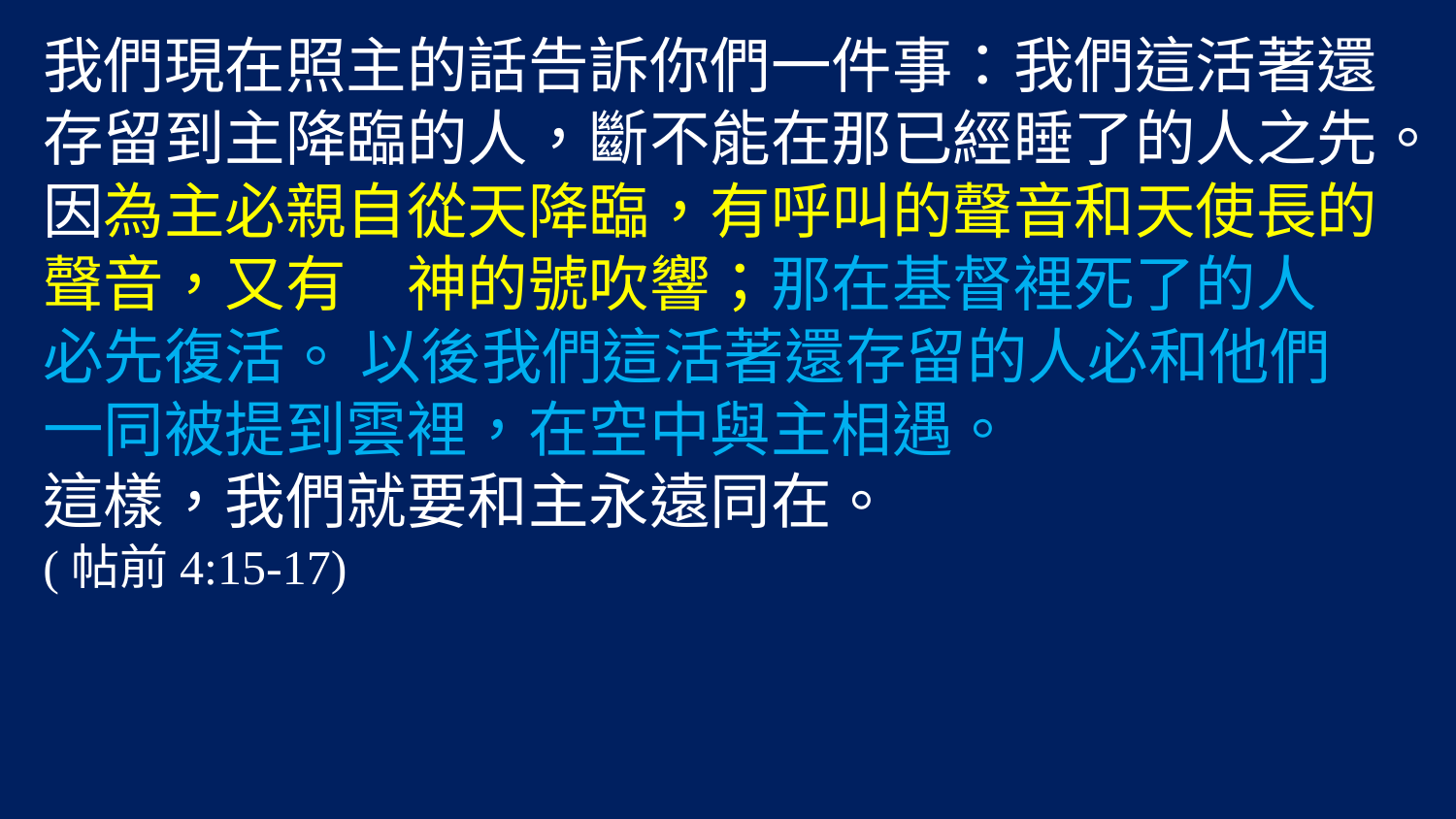

我們現在照主的話告訴你們一件事：我們這活著還
存留到主降臨的人，斷不能在那已經睡了的人之先。 因為主必親自從天降臨，有呼叫的聲音和天使長的
聲音，又有　神的號吹響；那在基督裡死了的人
必先復活。 以後我們這活著還存留的人必和他們
一同被提到雲裡，在空中與主相遇。
這樣，我們就要和主永遠同在。
(帖前4:15-17)